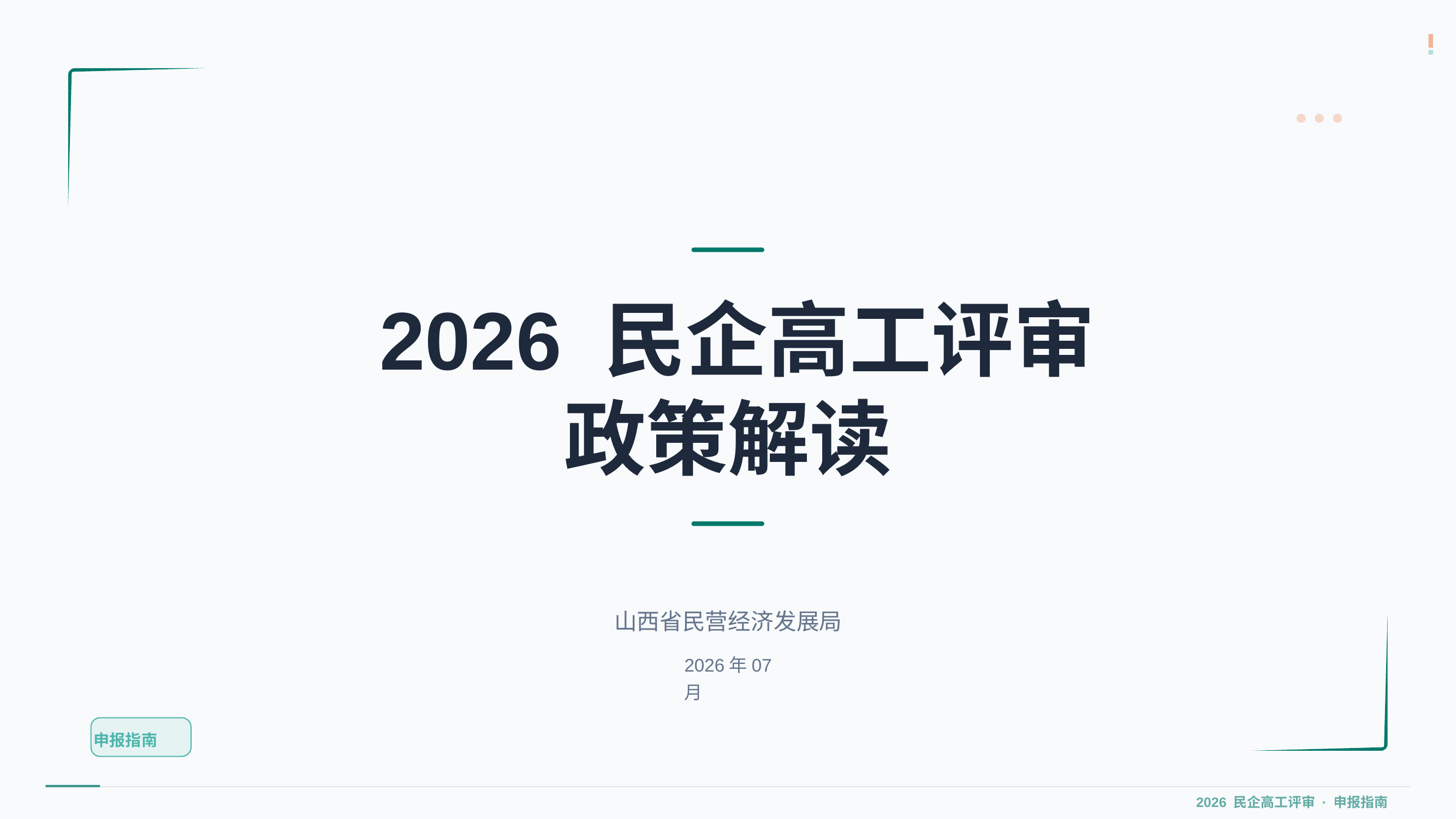

2026 民企高工评审
政策解读

山西省民营经济发展局

2026年07月
申报指南

# 2026 民企高工评审 · 申报指南